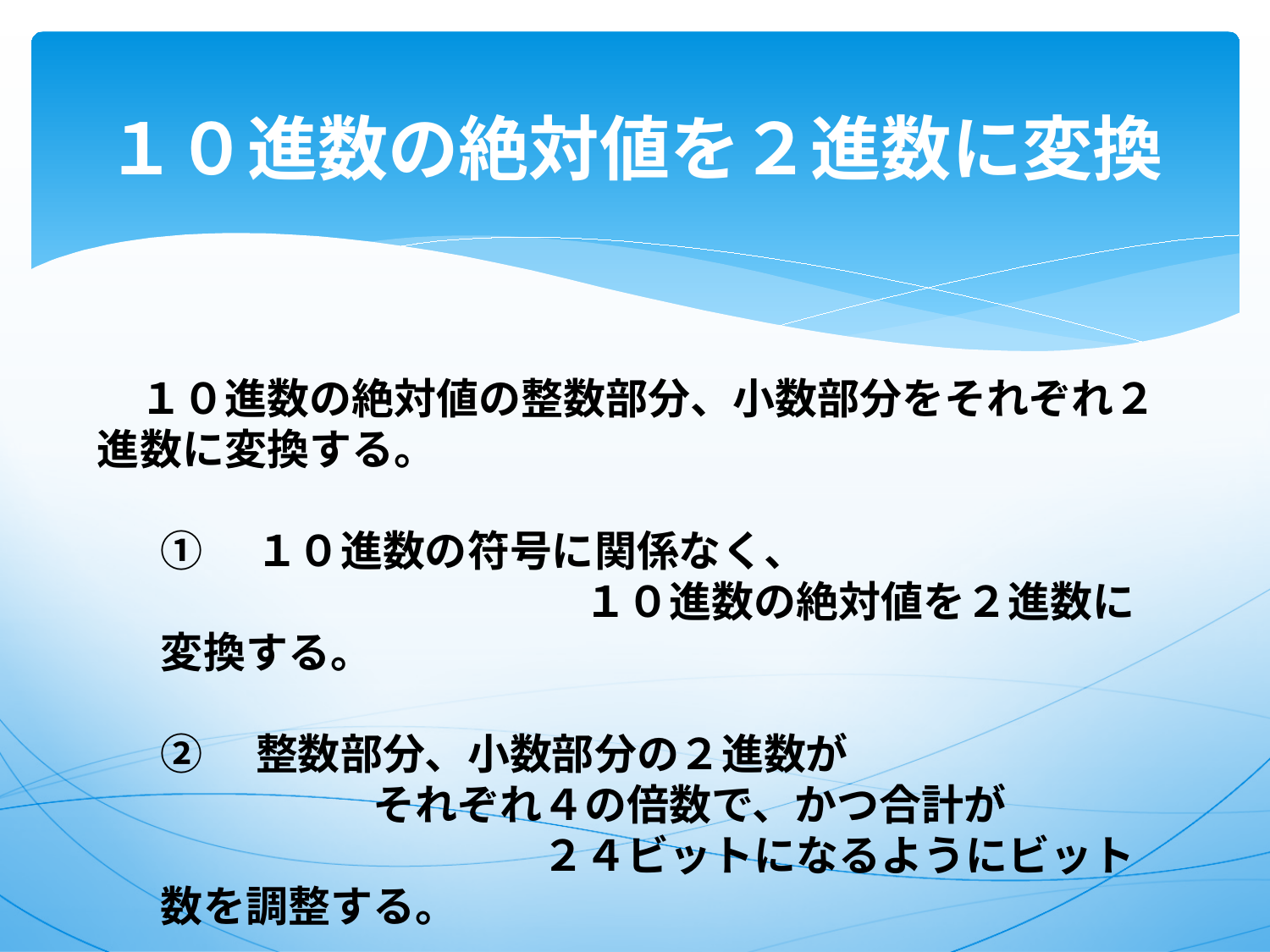

# １０進数の絶対値を２進数に変換
　１０進数の絶対値の整数部分、小数部分をそれぞれ２進数に変換する。

①　１０進数の符号に関係なく、
　　　　　　　　　　１０進数の絶対値を２進数に変換する。

②　整数部分、小数部分の２進数が
　　　　　それぞれ４の倍数で、かつ合計が
　　　　　　　　　２４ビットになるようにビット数を調整する。